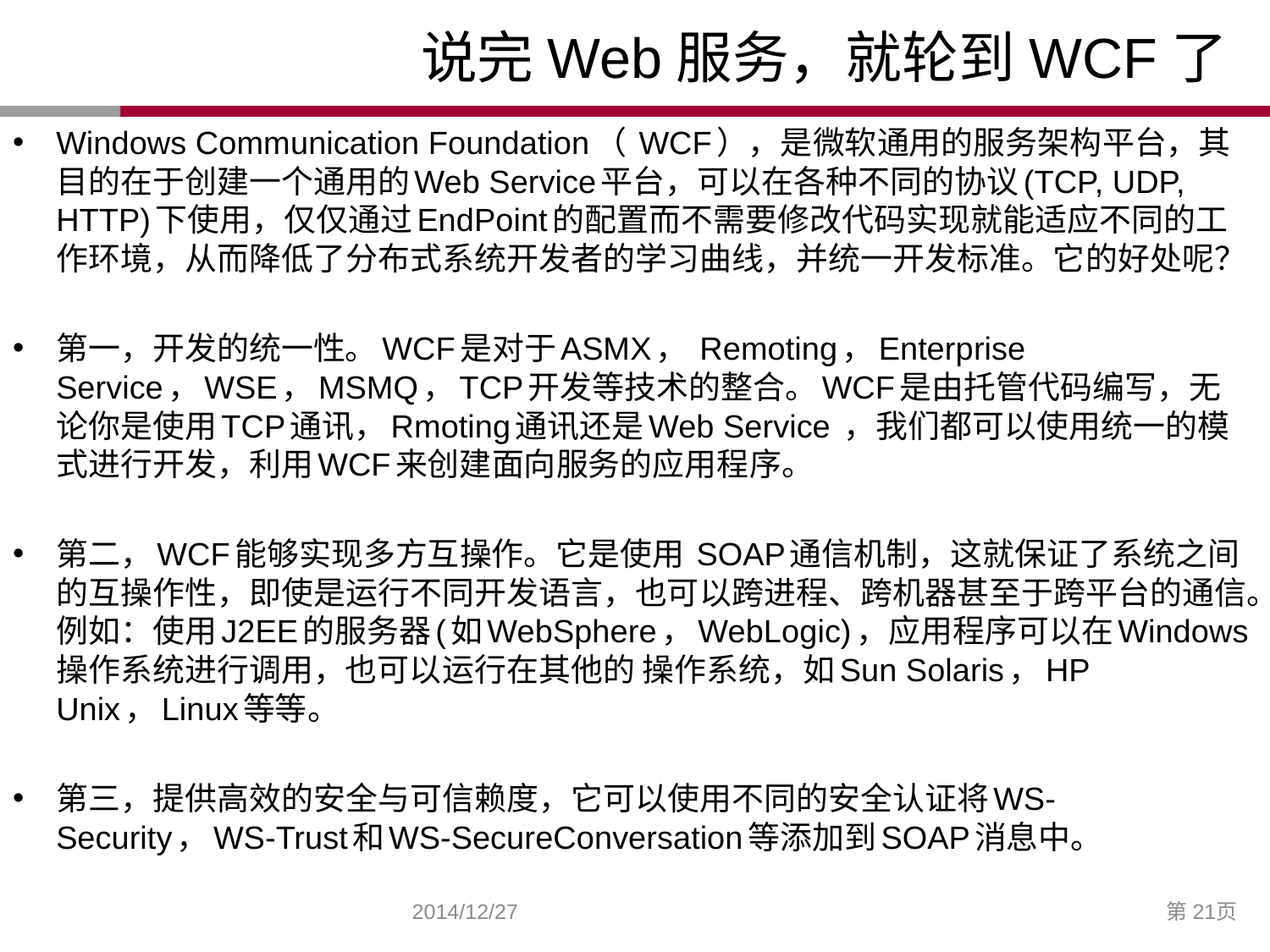

# 说完Web服务，就轮到WCF了
Windows Communication Foundation（ WCF），是微软通用的服务架构平台，其目的在于创建一个通用的Web Service平台，可以在各种不同的协议(TCP, UDP, HTTP)下使用，仅仅通过EndPoint的配置而不需要修改代码实现就能适应不同的工作环境，从而降低了分布式系统开发者的学习曲线，并统一开发标准。它的好处呢？

第一，开发的统一性。WCF是对于ASMX， Remoting，Enterprise Service，WSE，MSMQ，TCP开发等技术的整合。WCF是由托管代码编写，无论你是使用TCP通讯，Rmoting通讯还是Web Service ，我们都可以使用统一的模式进行开发，利用WCF来创建面向服务的应用程序。

第二，WCF能够实现多方互操作。它是使用 SOAP通信机制，这就保证了系统之间的互操作性，即使是运行不同开发语言，也可以跨进程、跨机器甚至于跨平台的通信。例如：使用J2EE的服务器(如WebSphere，WebLogic)，应用程序可以在Windows操作系统进行调用，也可以运行在其他的 操作系统，如Sun Solaris，HP Unix，Linux等等。

第三，提供高效的安全与可信赖度，它可以使用不同的安全认证将WS-Security，WS-Trust和WS-SecureConversation等添加到SOAP消息中。
2014/12/27
第21页